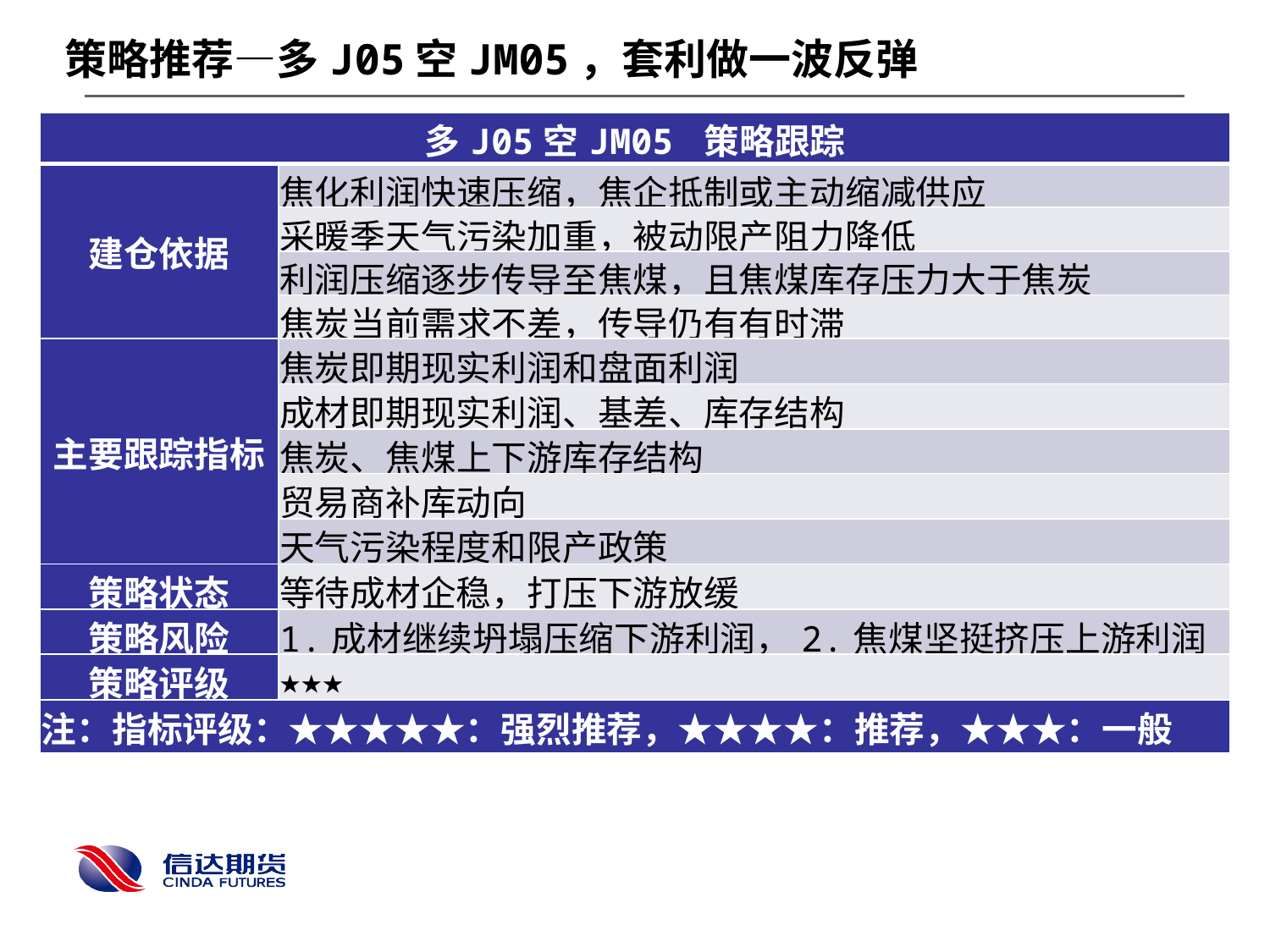

策略推荐—多J05空JM05，套利做一波反弹
| 多J05空JM05 策略跟踪 |  |
| --- | --- |
| 建仓依据 | 焦化利润快速压缩，焦企抵制或主动缩减供应 |
|  | 采暖季天气污染加重，被动限产阻力降低 |
|  | 利润压缩逐步传导至焦煤，且焦煤库存压力大于焦炭 |
|  | 焦炭当前需求不差，传导仍有有时滞 |
| 主要跟踪指标 | 焦炭即期现实利润和盘面利润 |
|  | 成材即期现实利润、基差、库存结构 |
|  | 焦炭、焦煤上下游库存结构 |
|  | 贸易商补库动向 |
|  | 天气污染程度和限产政策 |
| 策略状态 | 等待成材企稳，打压下游放缓 |
| 策略风险 | 1.成材继续坍塌压缩下游利润，2.焦煤坚挺挤压上游利润 |
| 策略评级 | ★★★ |
| 注：指标评级：★★★★★：强烈推荐，★★★★：推荐，★★★：一般 |  |